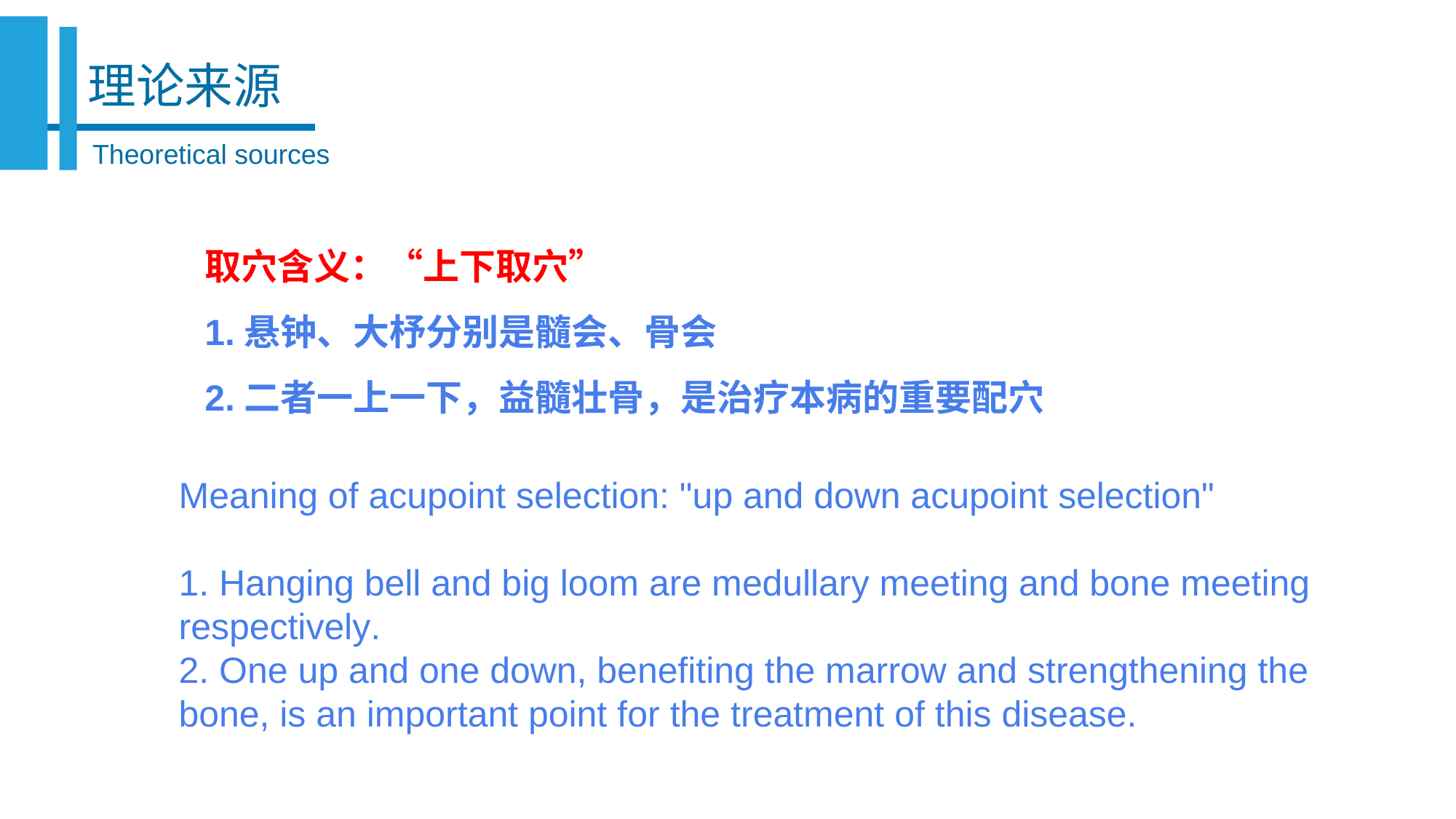

理论来源
Theoretical sources
取穴含义：“上下取穴”
1.悬钟、大杼分别是髓会、骨会
2.二者一上一下，益髓壮骨，是治疗本病的重要配穴
Meaning of acupoint selection: "up and down acupoint selection"
1. Hanging bell and big loom are medullary meeting and bone meeting respectively.
2. One up and one down, benefiting the marrow and strengthening the bone, is an important point for the treatment of this disease.